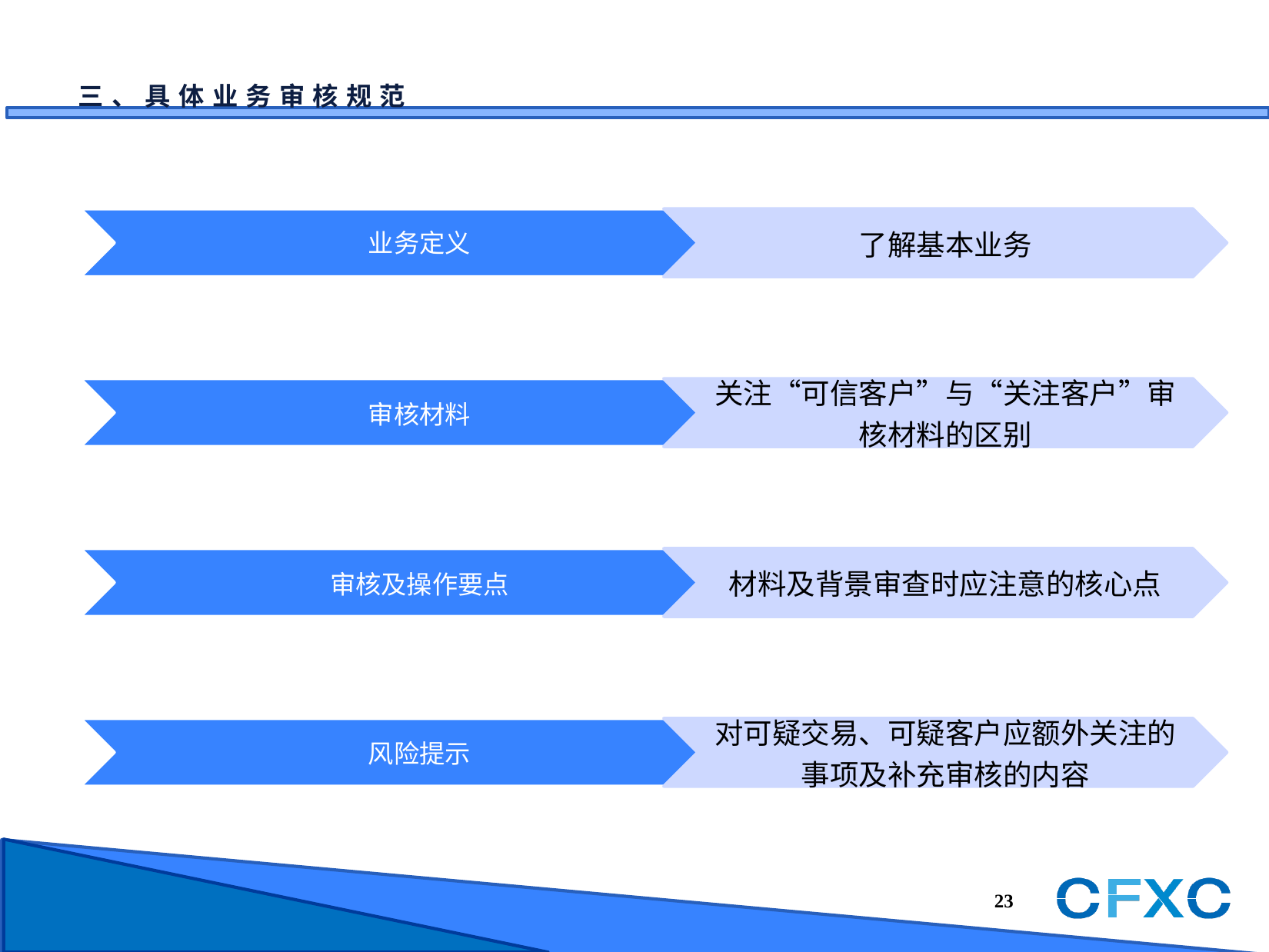

三、具体业务审核规范
业务定义
审核材料
审核及操作要点
风险提示
了解基本业务
关注“可信客户”与“关注客户”审核材料的区别
材料及背景审查时应注意的核心点
对可疑交易、可疑客户应额外关注的事项及补充审核的内容
23